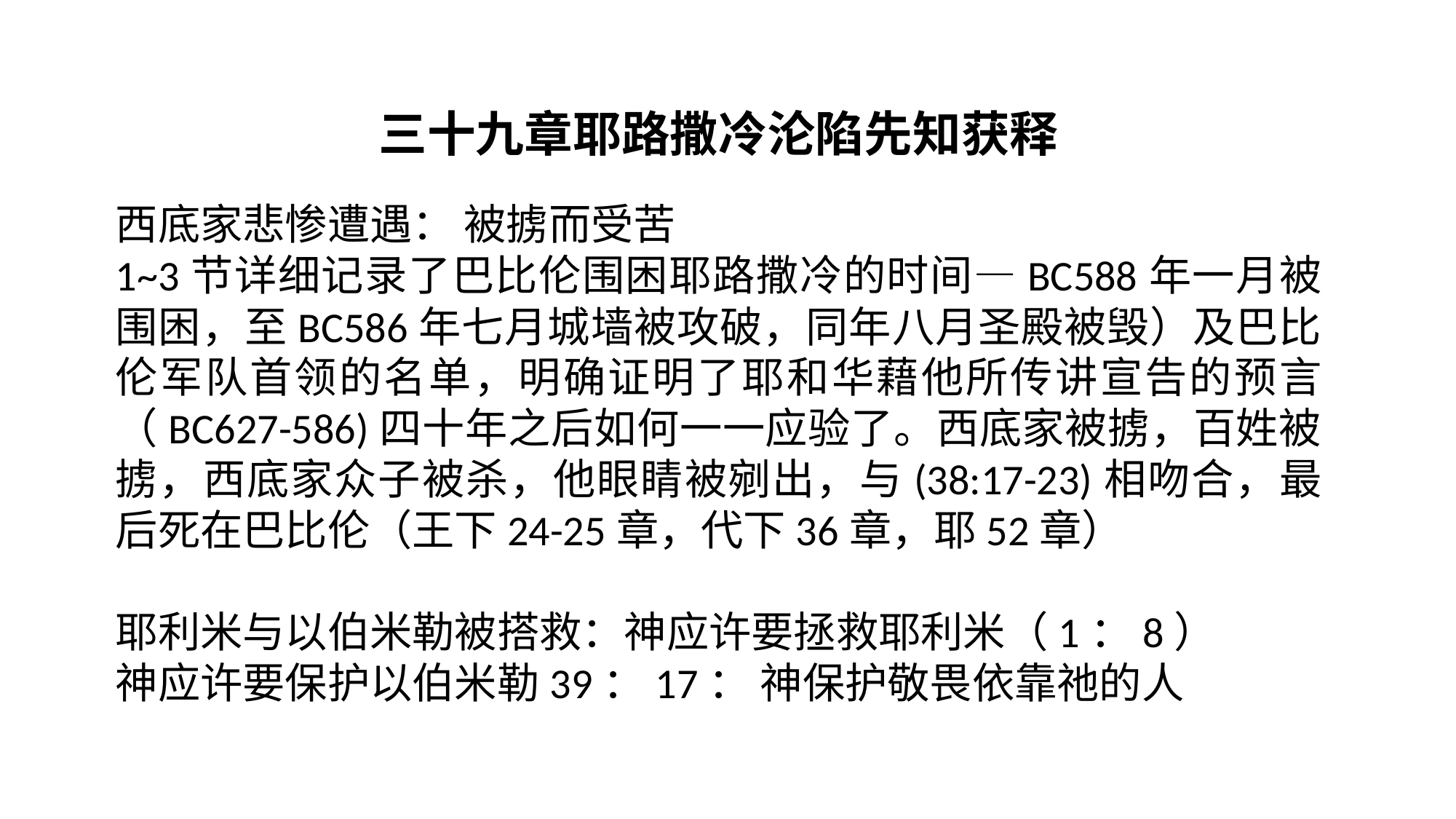

三十九章耶路撒冷沦陷先知获释

西底家悲惨遭遇： 被掳而受苦
1~3节详细记录了巴比伦围困耶路撒冷的时间—BC588年一月被围困，至BC586年七月城墙被攻破，同年八月圣殿被毁）及巴比伦军队首领的名单，明确证明了耶和华藉他所传讲宣告的预言（BC627-586)四十年之后如何一一应验了。西底家被掳，百姓被掳，西底家众子被杀，他眼睛被剜出，与(38:17-23)相吻合，最后死在巴比伦（王下24-25章，代下36章，耶52章）

耶利米与以伯米勒被搭救：神应许要拯救耶利米（1：8）
神应许要保护以伯米勒39：17： 神保护敬畏依靠祂的人